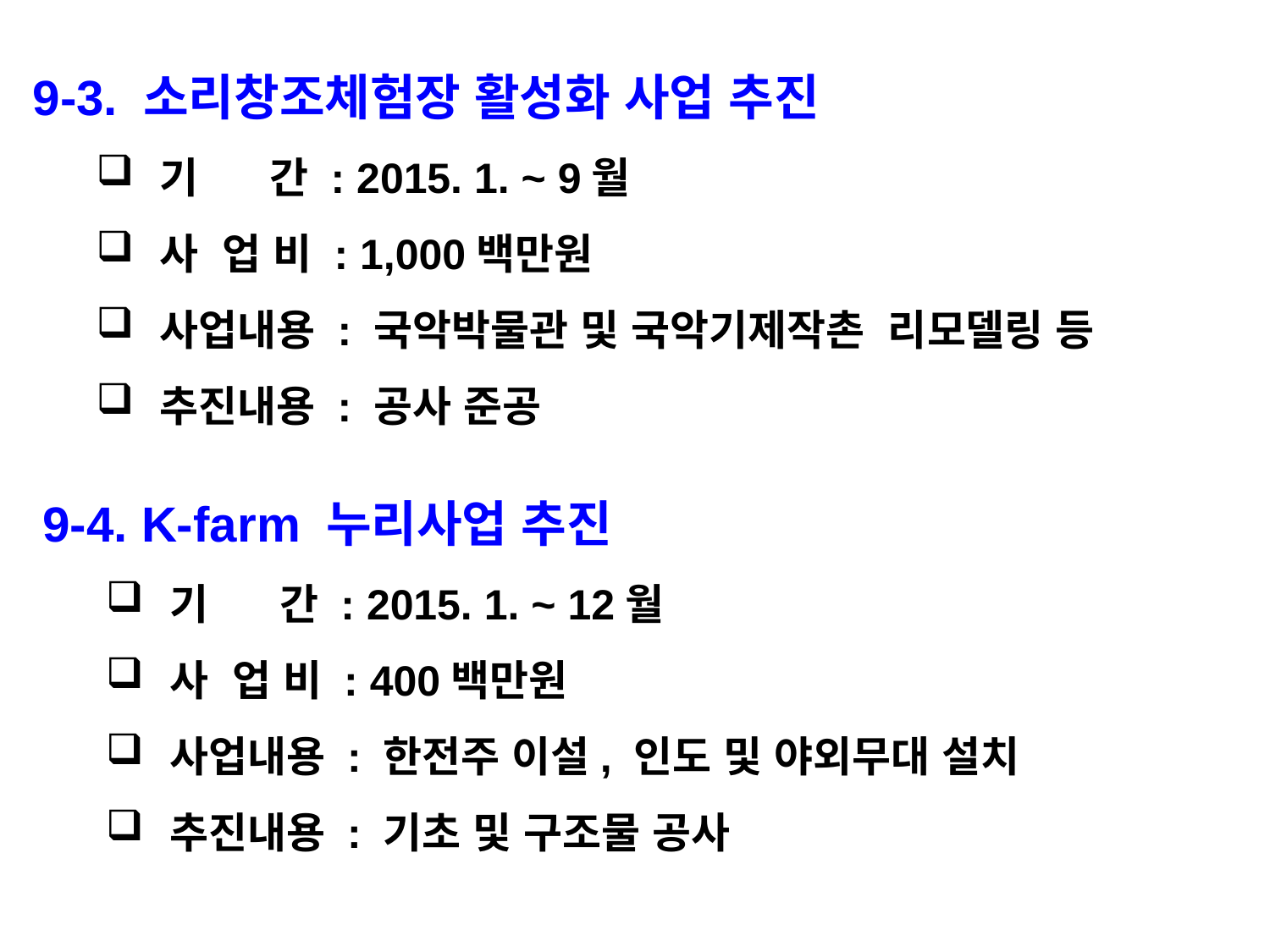

9-3. 소리창조체험장 활성화 사업 추진
기      간 : 2015. 1. ~ 9월
사  업 비 : 1,000백만원
사업내용 : 국악박물관 및 국악기제작촌  리모델링 등
추진내용 : 공사 준공

9-4. K-farm 누리사업 추진
기      간 : 2015. 1. ~ 12월
사  업 비 : 400백만원
사업내용 : 한전주 이설, 인도 및 야외무대 설치
추진내용 : 기초 및 구조물 공사